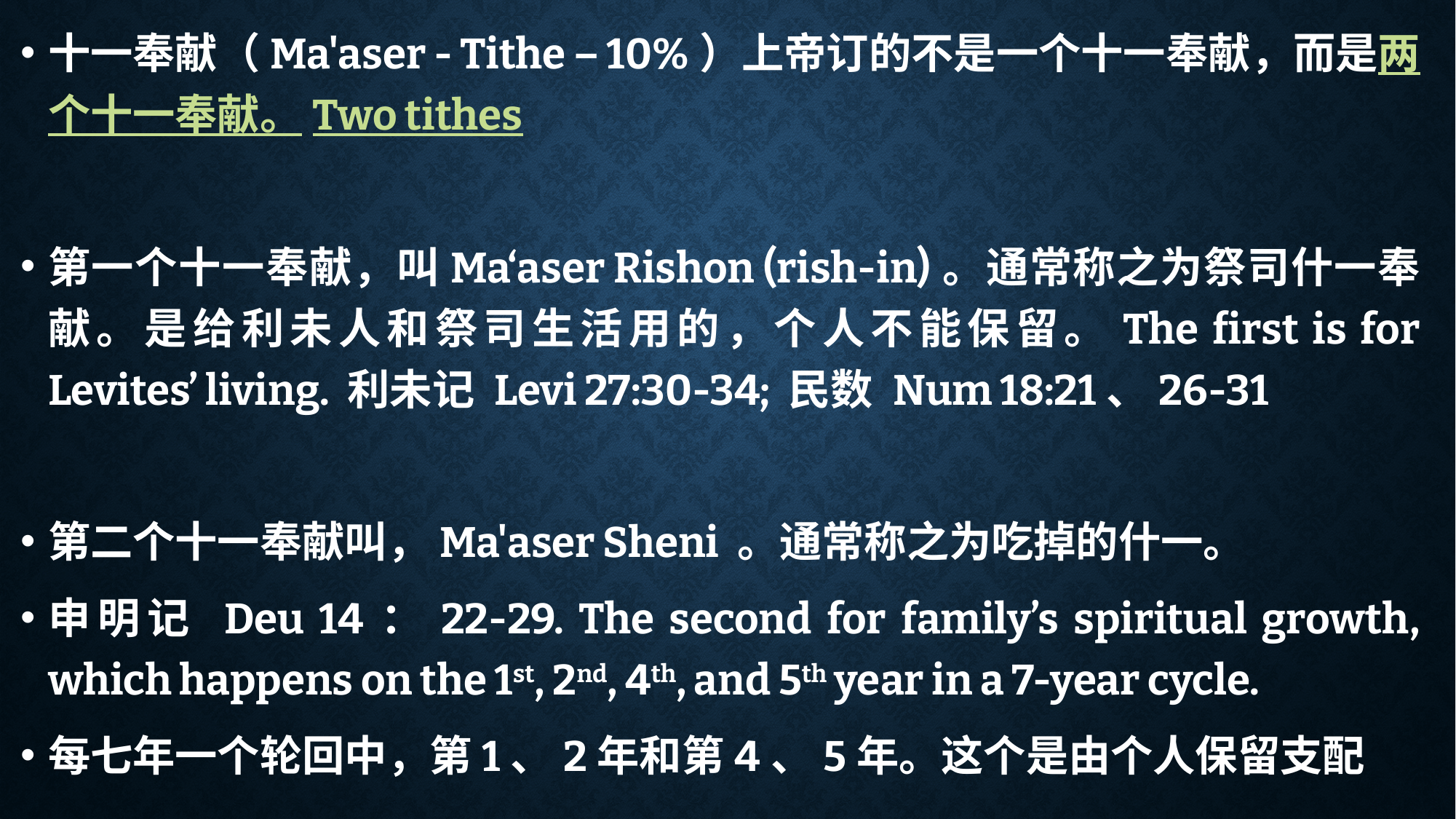

十一奉献（Ma'aser - Tithe – 10%）上帝订的不是一个十一奉献，而是两个十一奉献。Two tithes

第一个十一奉献，叫Ma‘aser Rishon (rish-in)。通常称之为祭司什一奉献。是给利未人和祭司生活用的，个人不能保留。The first is for Levites’ living. 利未记 Levi 27:30-34; 民数 Num 18:21、26-31

第二个十一奉献叫，Ma'aser Sheni 。通常称之为吃掉的什一。
申明记 Deu 14：22-29. The second for family’s spiritual growth, which happens on the 1st, 2nd, 4th, and 5th year in a 7-year cycle.
每七年一个轮回中，第1、2年和第4、5年。这个是由个人保留支配